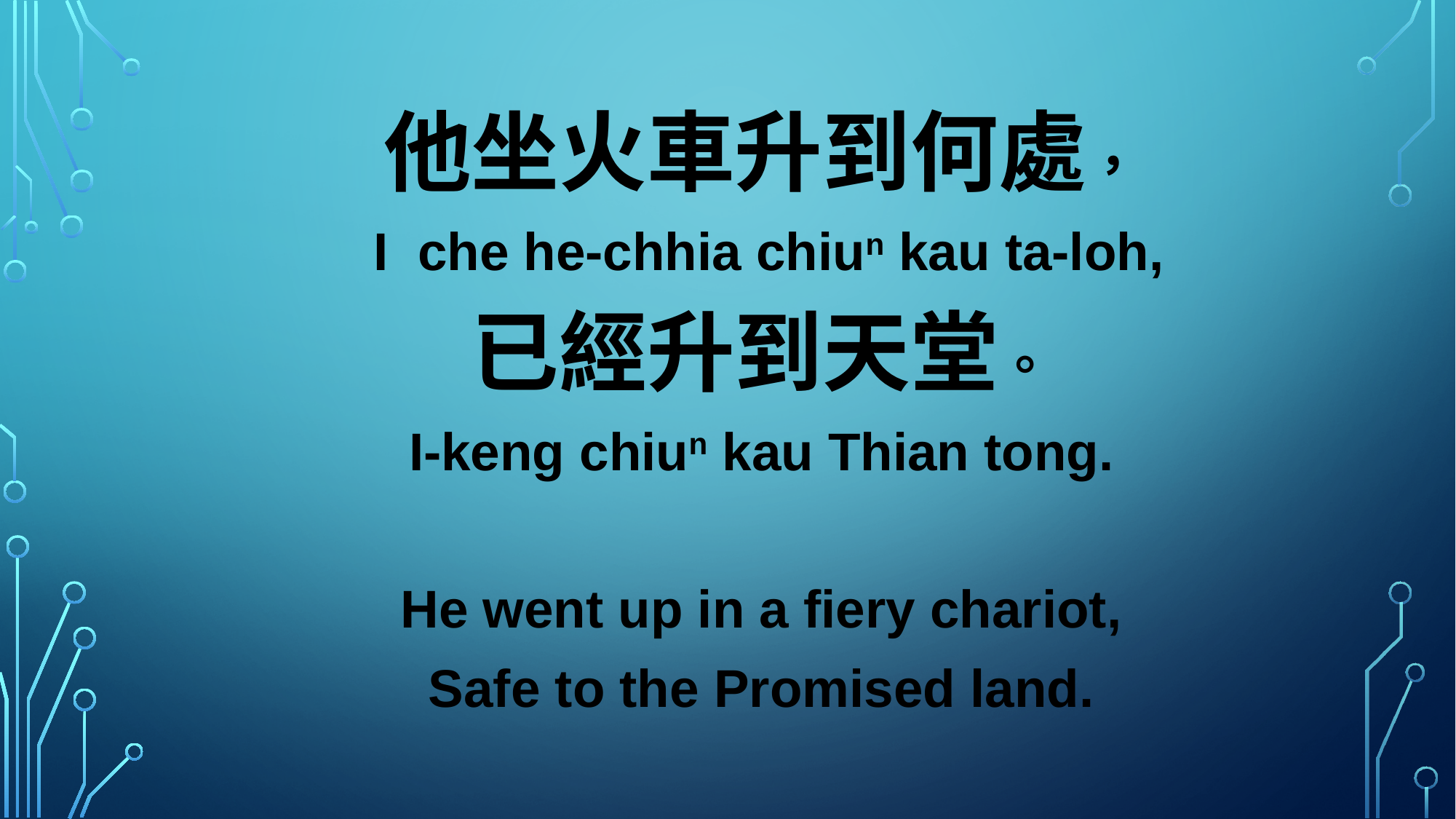

他坐火車升到何處，
 I  che he-chhia chiun kau ta-loh,
已經升到天堂。
I-keng chiun kau Thian tong.

He went up in a fiery chariot,
Safe to the Promised land.